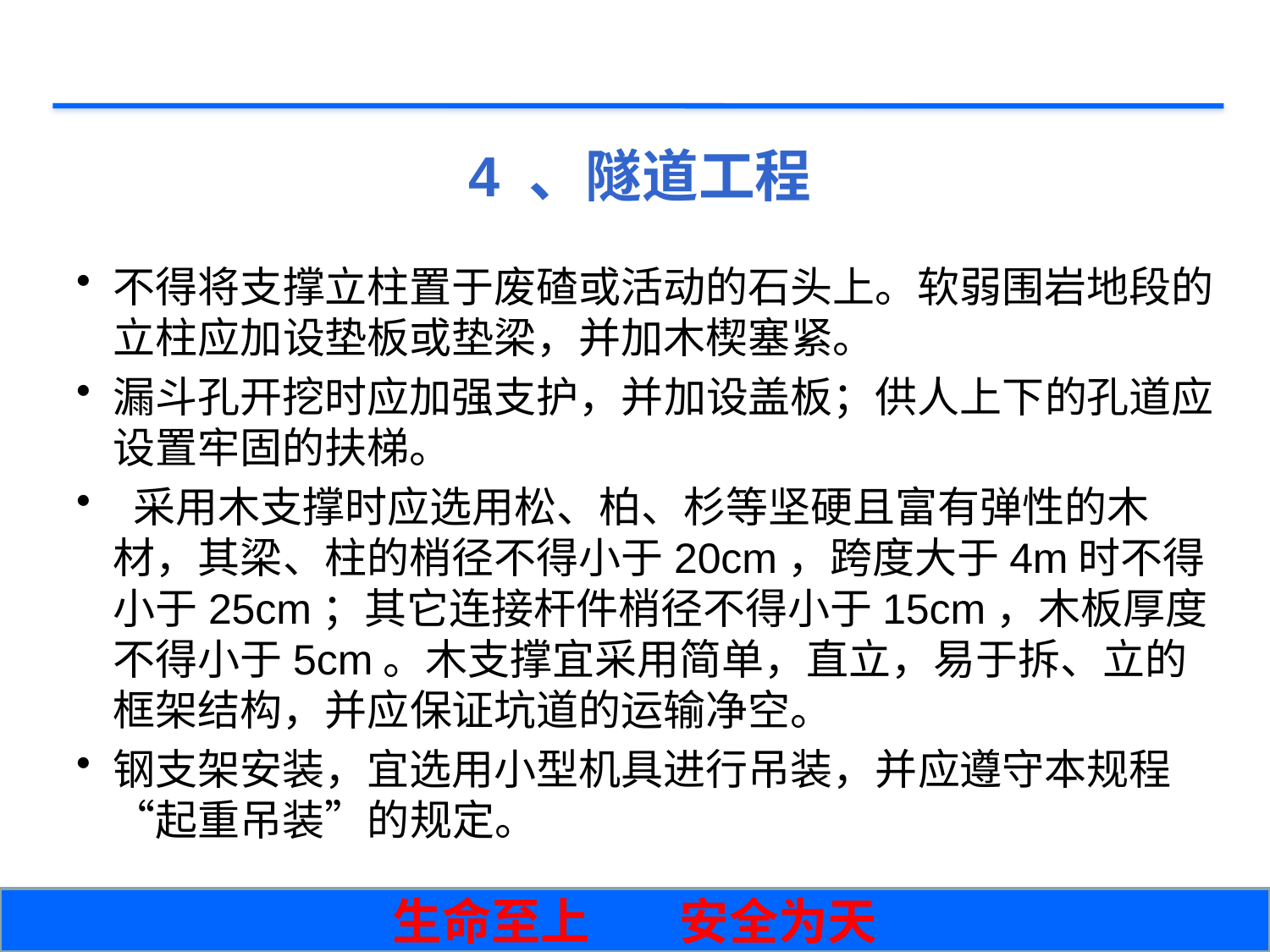

# 4 、隧道工程
不得将支撑立柱置于废碴或活动的石头上。软弱围岩地段的立柱应加设垫板或垫梁，并加木楔塞紧。
漏斗孔开挖时应加强支护，并加设盖板；供人上下的孔道应设置牢固的扶梯。
 采用木支撑时应选用松、柏、杉等坚硬且富有弹性的木材，其梁、柱的梢径不得小于20cm，跨度大于4m时不得小于25cm；其它连接杆件梢径不得小于15cm，木板厚度不得小于5cm。木支撑宜采用简单，直立，易于拆、立的框架结构，并应保证坑道的运输净空。
钢支架安装，宜选用小型机具进行吊装，并应遵守本规程“起重吊装”的规定。